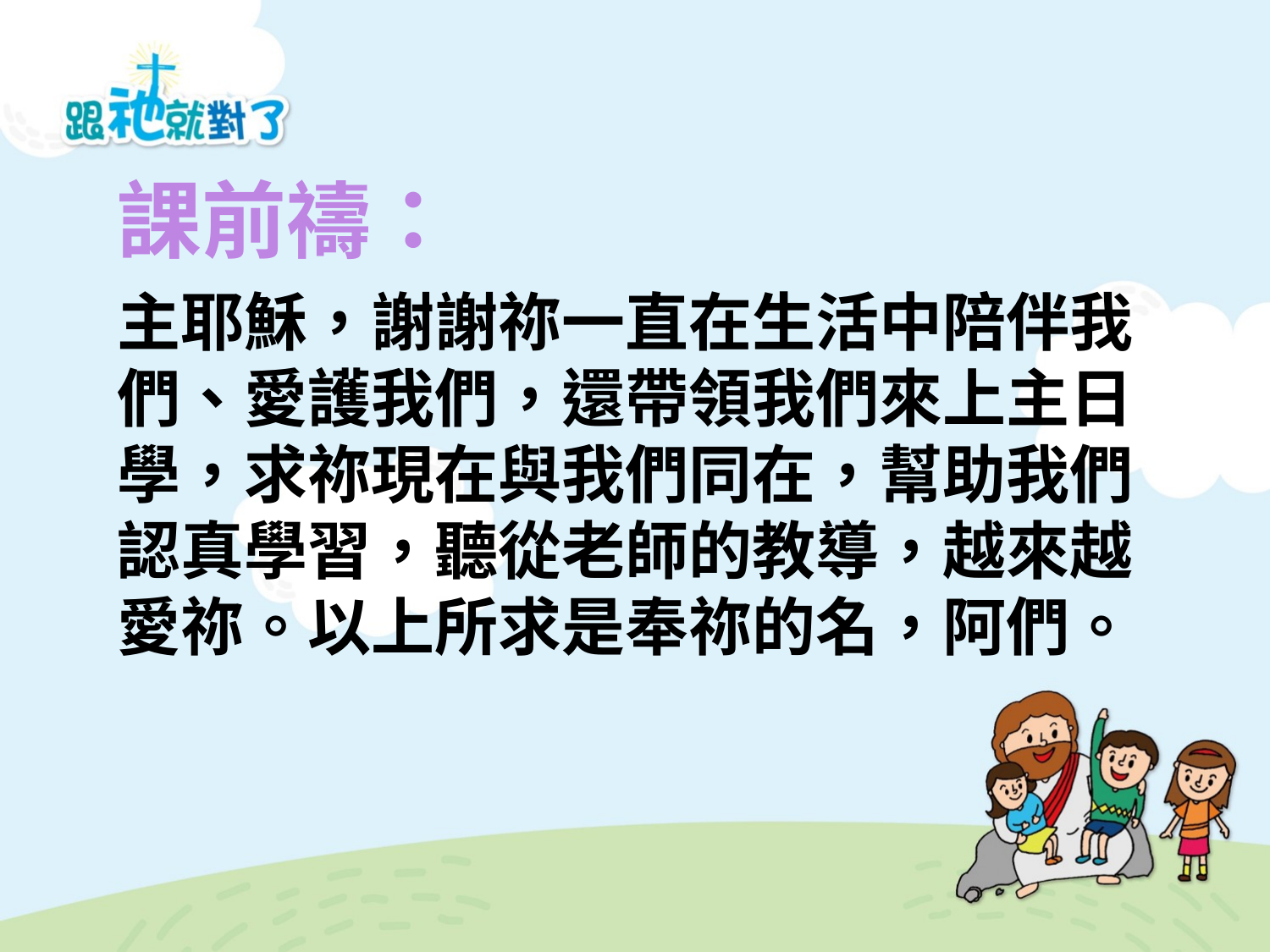

課前禱：
主耶穌，謝謝祢一直在生活中陪伴我們、愛護我們，還帶領我們來上主日學，求祢現在與我們同在，幫助我們認真學習，聽從老師的教導，越來越愛祢。以上所求是奉祢的名，阿們。